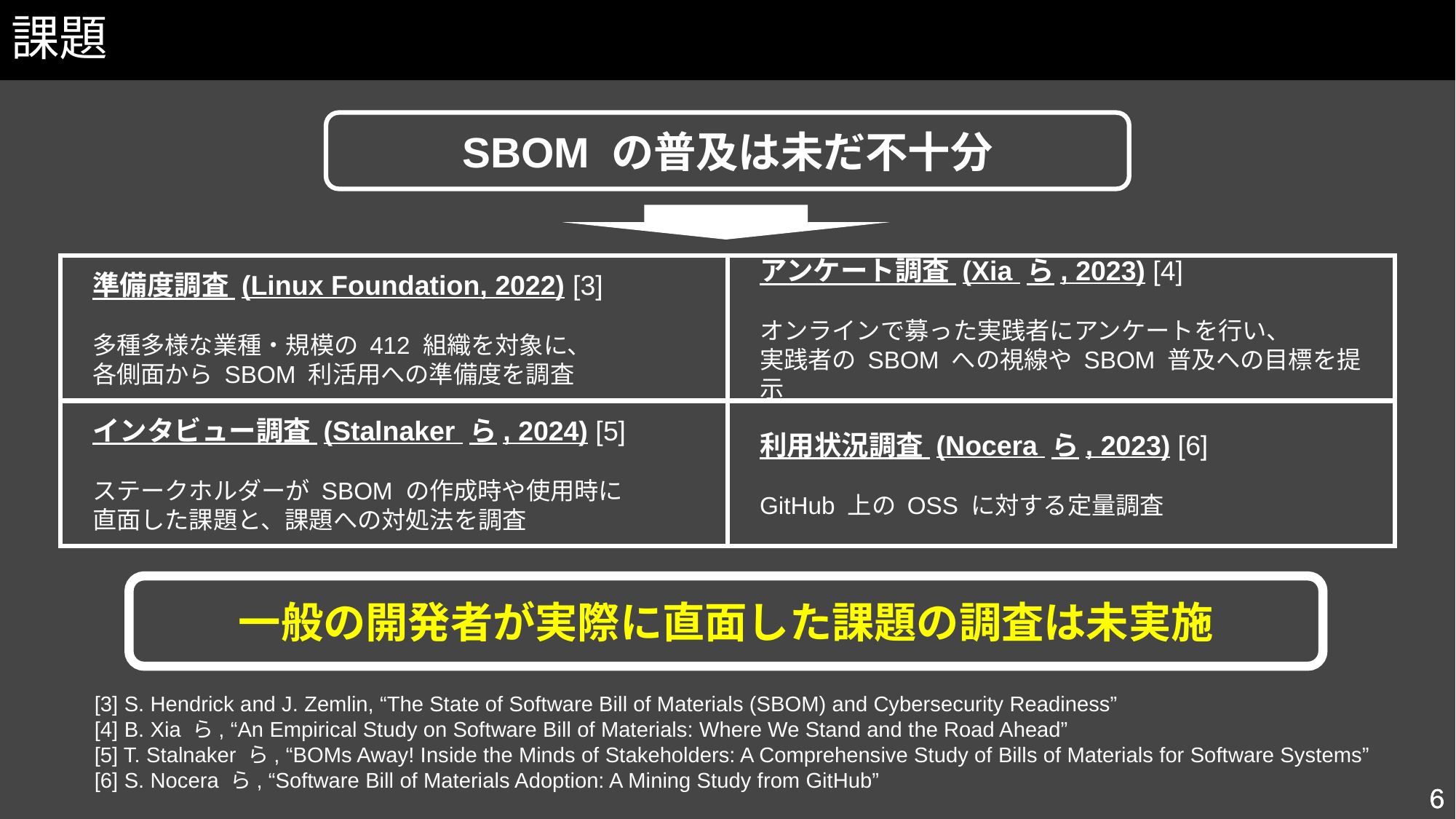

# 課題
SBOM の普及は未だ不十分

準備度調査 (Linux Foundation, 2022) [3]

多種多様な業種・規模の 412 組織を対象に、
各側面から SBOM 利活用への準備度を調査
アンケート調査 (Xia ら, 2023) [4]

オンラインで募った実践者にアンケートを行い、
実践者の SBOM への視線や SBOM 普及への目標を提示
インタビュー調査 (Stalnaker ら, 2024) [5]

ステークホルダーが SBOM の作成時や使用時に
直面した課題と、課題への対処法を調査
利用状況調査 (Nocera ら, 2023) [6]

GitHub 上の OSS に対する定量調査
一般の開発者が実際に直面した課題の調査は未実施
[3] S. Hendrick and J. Zemlin, “The State of Software Bill of Materials (SBOM) and Cybersecurity Readiness”
[4] B. Xia ら, “An Empirical Study on Software Bill of Materials: Where We Stand and the Road Ahead”
[5] T. Stalnaker ら, “BOMs Away! Inside the Minds of Stakeholders: A Comprehensive Study of Bills of Materials for Software Systems”
[6] S. Nocera ら, “Software Bill of Materials Adoption: A Mining Study from GitHub”